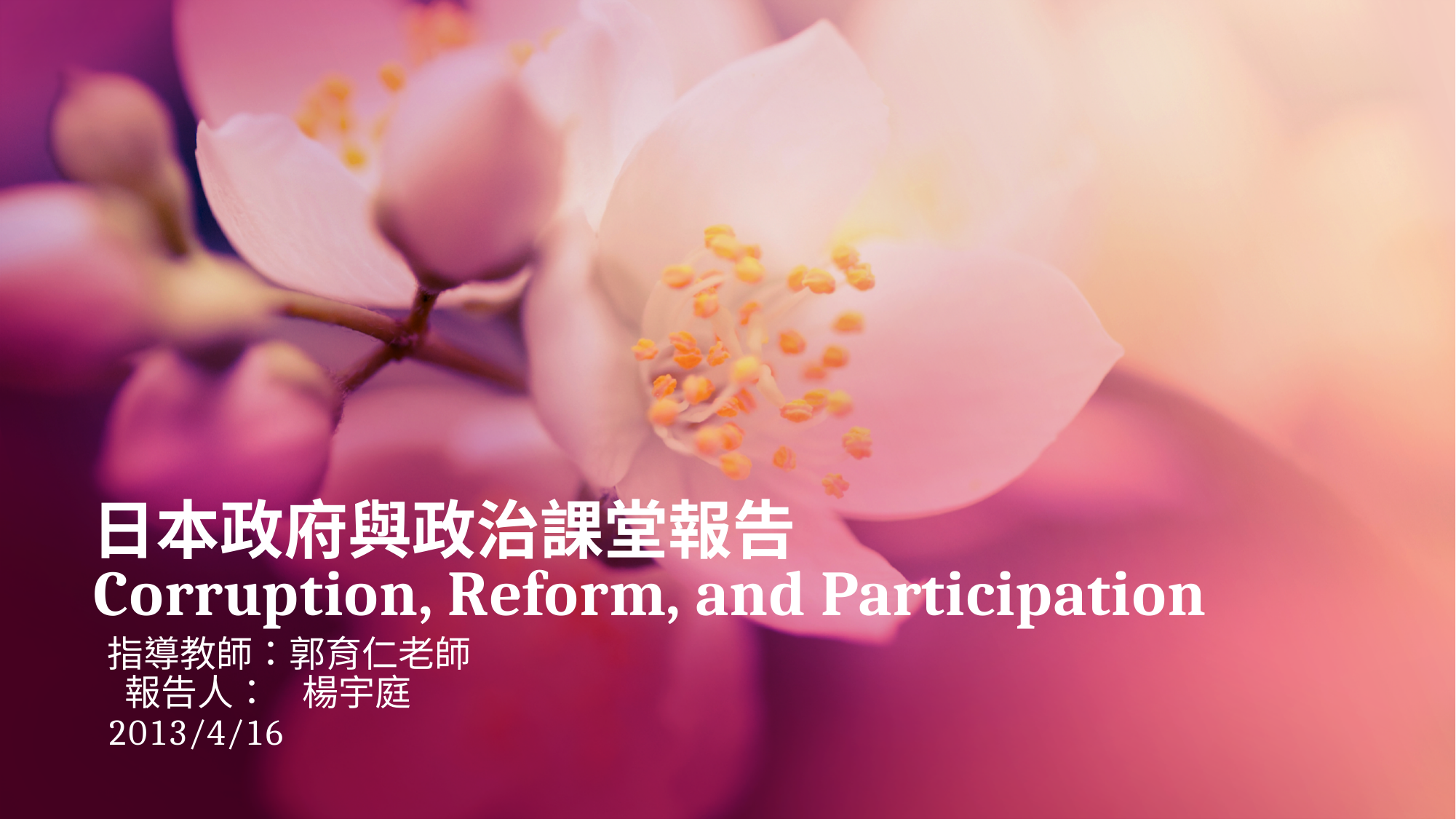

# 日本政府與政治課堂報告 Corruption, Reform, and Participation
指導教師：郭育仁老師
 報告人：    楊宇庭
2013/4/16